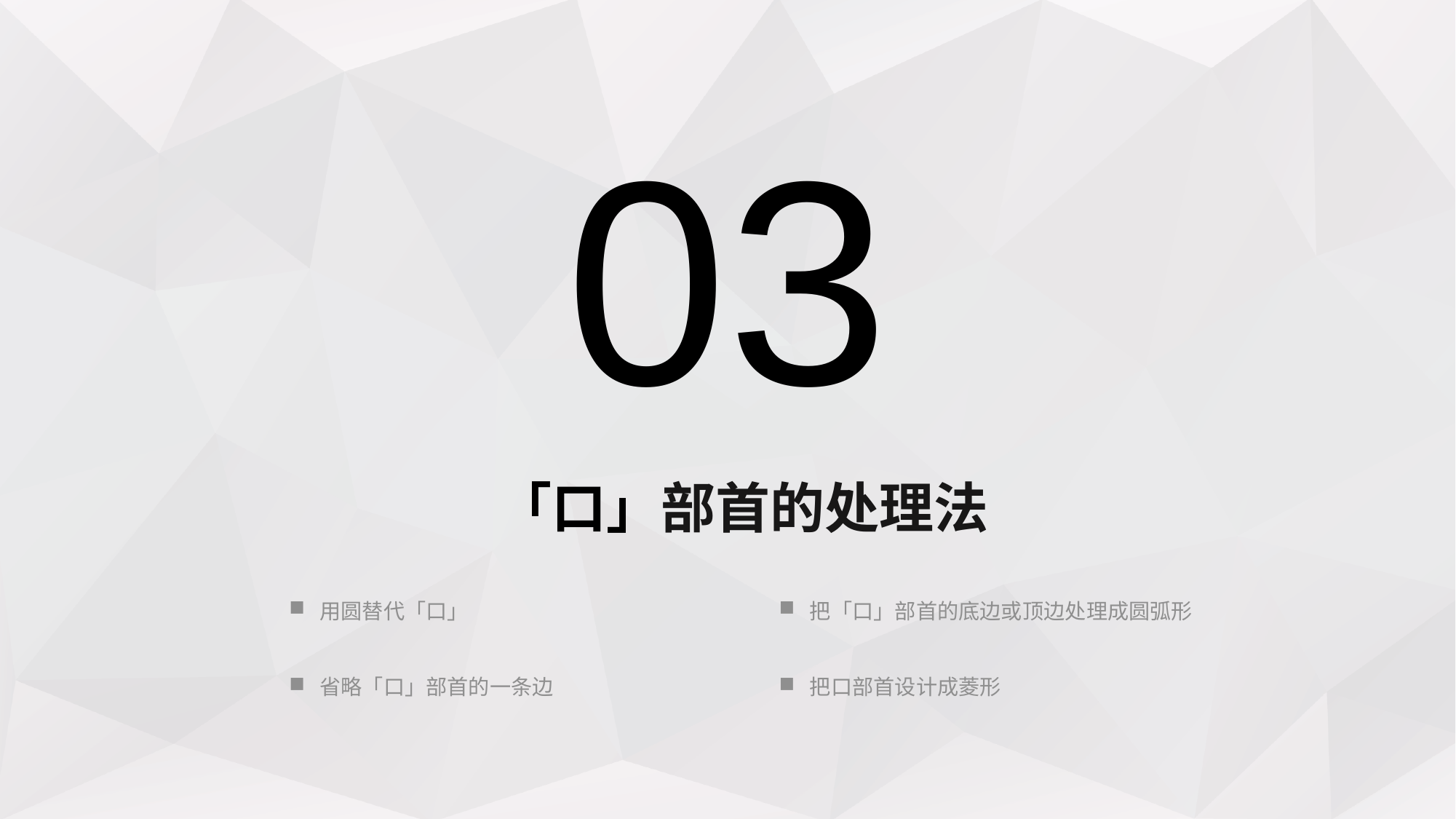

03
「口」部首的处理法
  用圆替代「口」
  省略「口」部首的一条边

  把「口」部首的底边或顶边处理成圆弧形
  把口部首设计成菱形